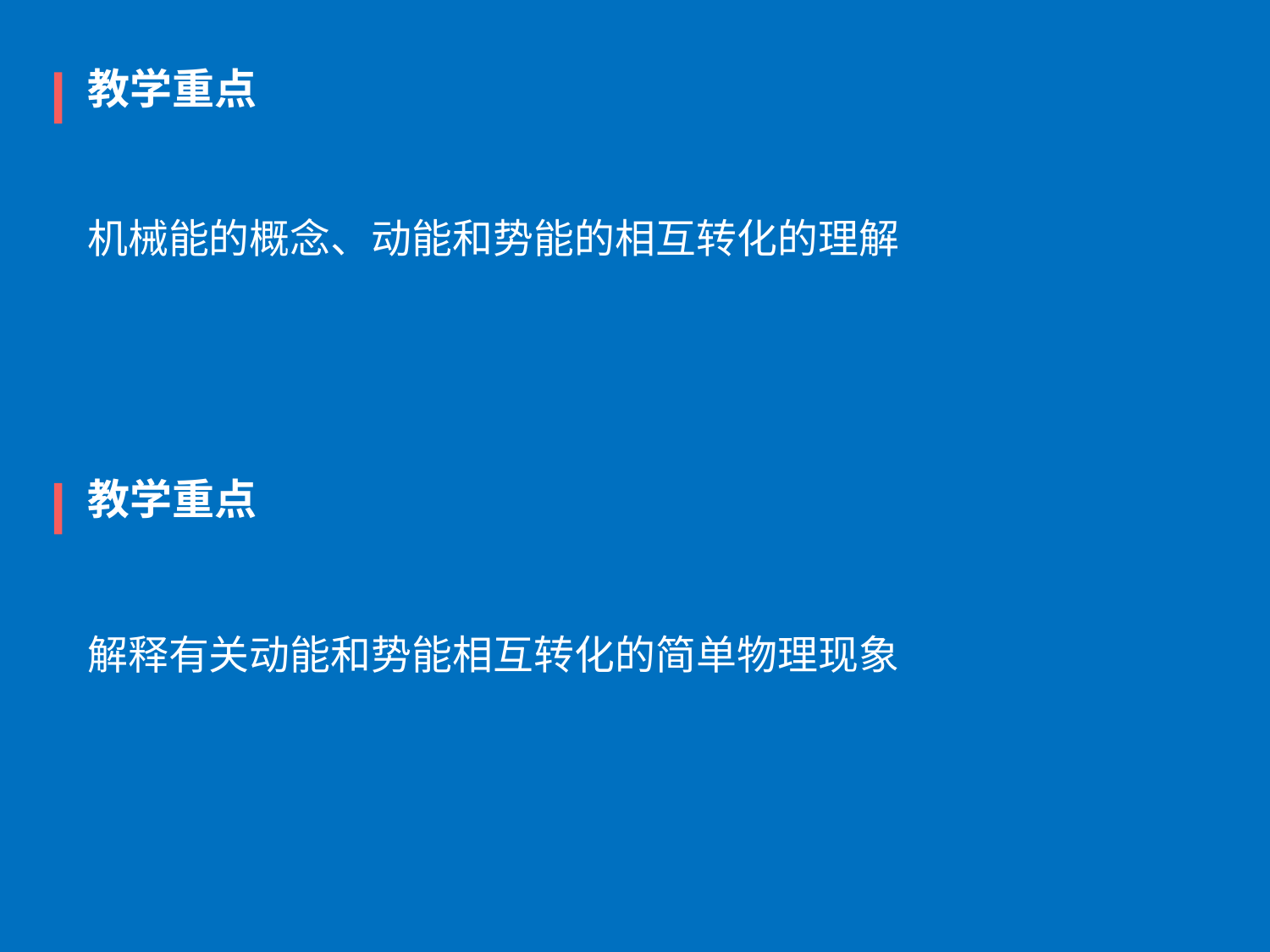

教学重点

机械能的概念、动能和势能的相互转化的理解
教学重点

解释有关动能和势能相互转化的简单物理现象